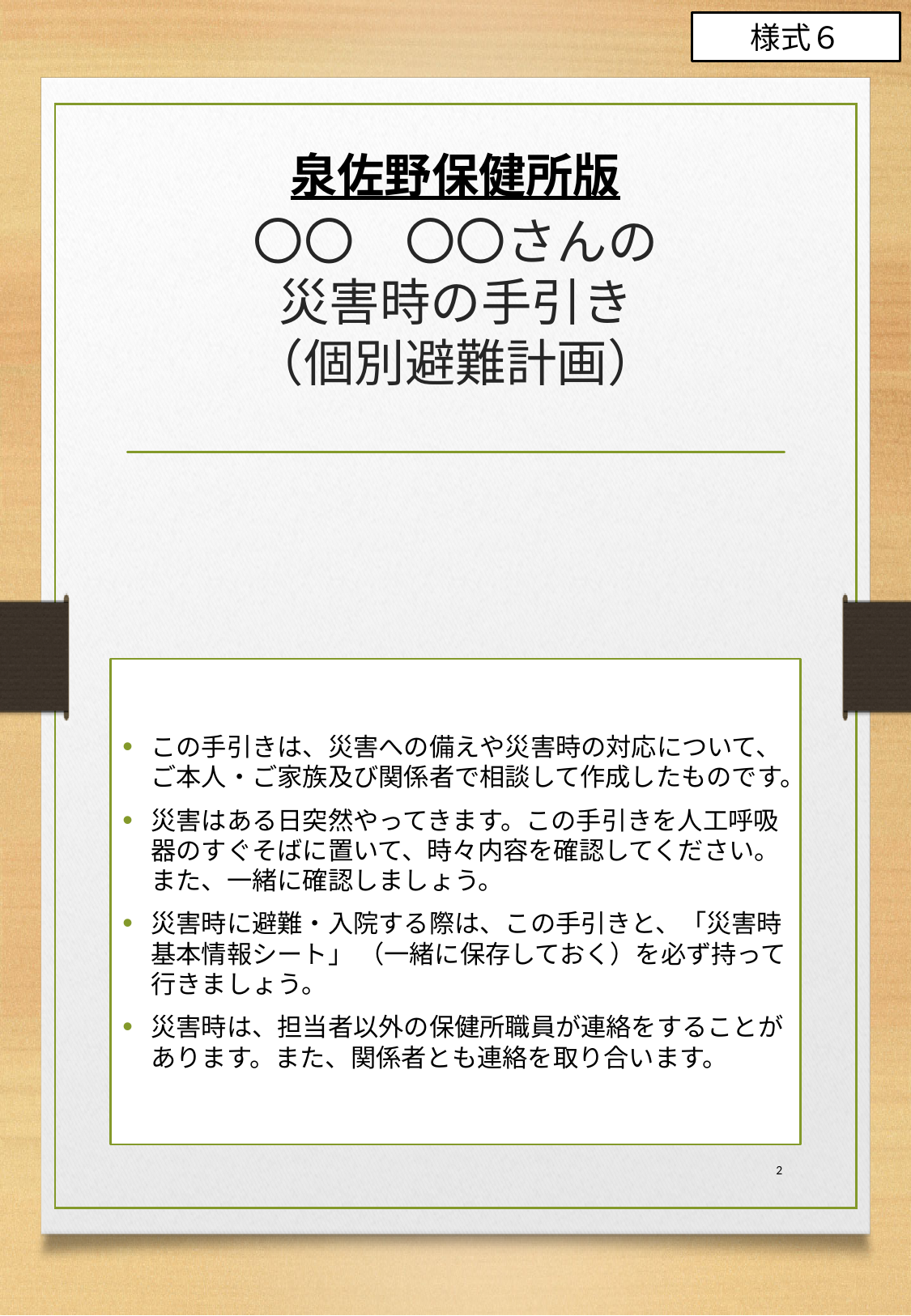

様式６
泉佐野保健所版
# 〇〇　〇〇さんの 災害時の手引き （個別避難計画）
この手引きは、災害への備えや災害時の対応について、ご本人・ご家族及び関係者で相談して作成したものです。
災害はある日突然やってきます。この手引きを人工呼吸器のすぐそばに置いて、時々内容を確認してください。また、一緒に確認しましょう。
災害時に避難・入院する際は、この手引きと、「災害時基本情報シート」 （一緒に保存しておく）を必ず持って行きましょう。
災害時は、担当者以外の保健所職員が連絡をすることがあります。また、関係者とも連絡を取り合います。
2